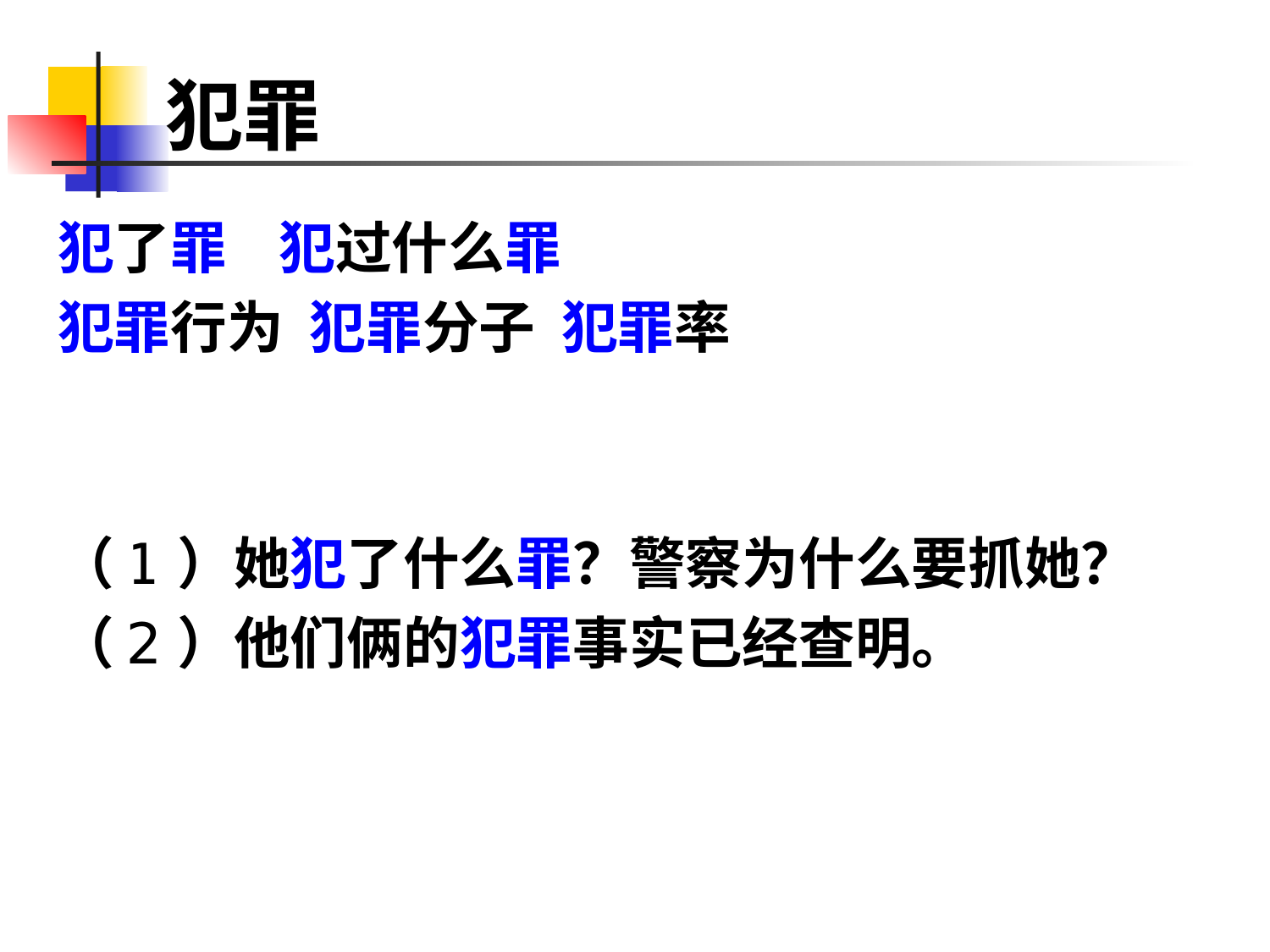

# 犯罪
犯了罪    犯过什么罪
犯罪行为  犯罪分子  犯罪率

（1）她犯了什么罪？警察为什么要抓她？
（2）他们俩的犯罪事实已经查明。